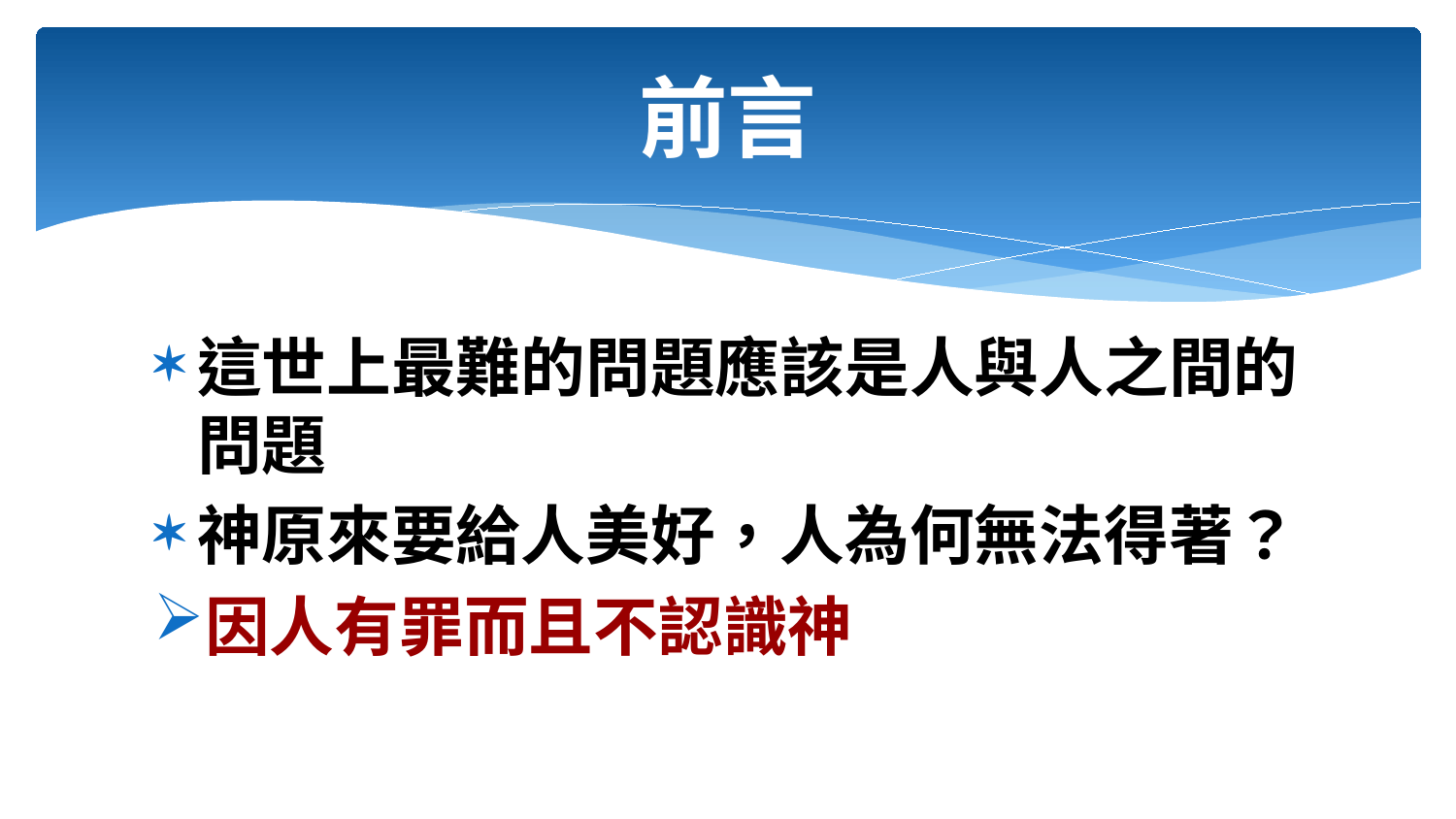

# 前言
這世上最難的問題應該是人與人之間的問題
神原來要給人美好，人為何無法得著？
因人有罪而且不認識神